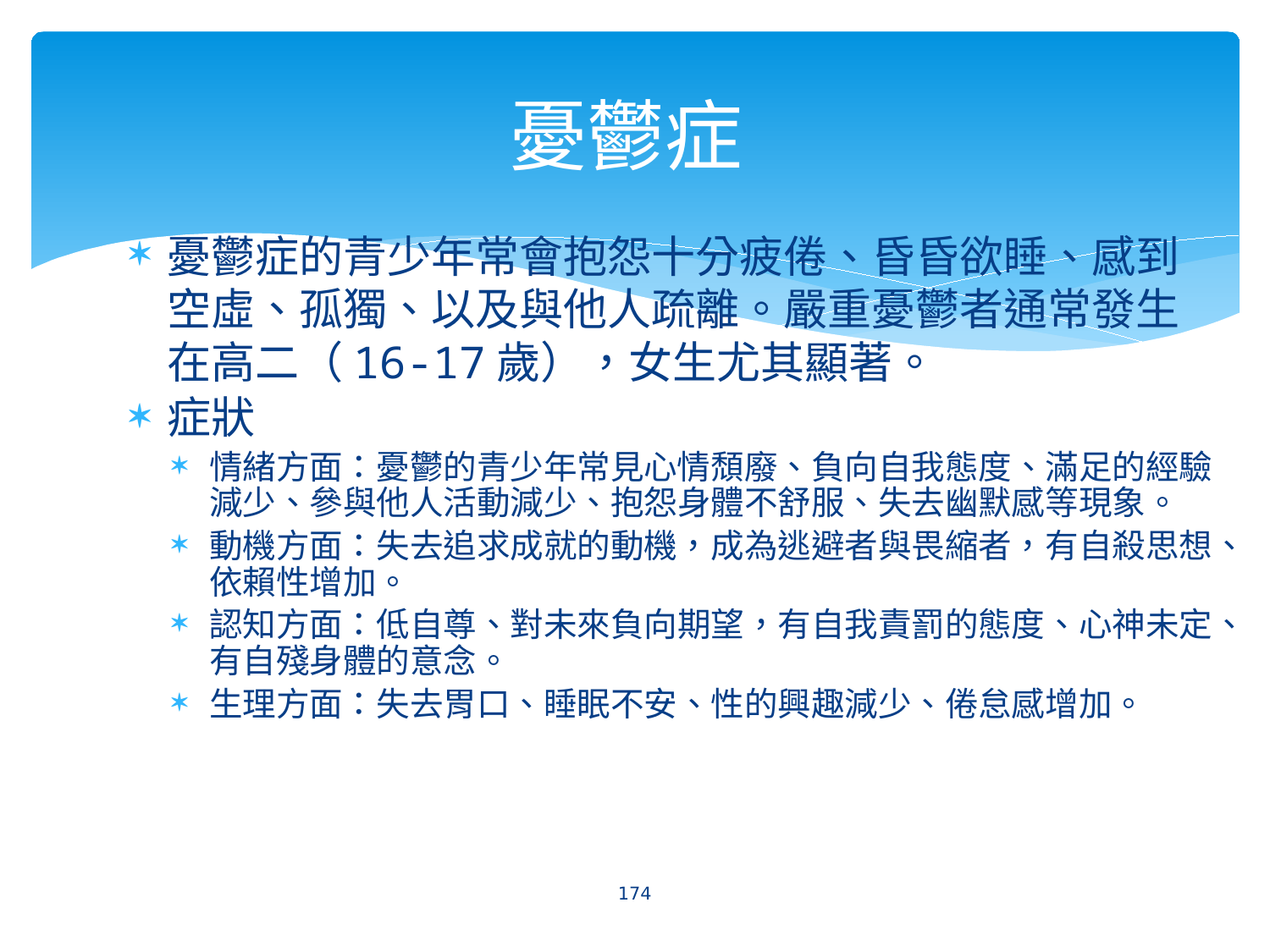

# 憂鬱症
憂鬱症的青少年常會抱怨十分疲倦、昏昏欲睡、感到空虛、孤獨、以及與他人疏離。嚴重憂鬱者通常發生在高二（16-17歲），女生尤其顯著。
症狀
情緒方面：憂鬱的青少年常見心情頹廢、負向自我態度、滿足的經驗減少、參與他人活動減少、抱怨身體不舒服、失去幽默感等現象。
動機方面：失去追求成就的動機，成為逃避者與畏縮者，有自殺思想、依賴性增加。
認知方面：低自尊、對未來負向期望，有自我責罰的態度、心神未定、有自殘身體的意念。
生理方面：失去胃口、睡眠不安、性的興趣減少、倦怠感增加。
174